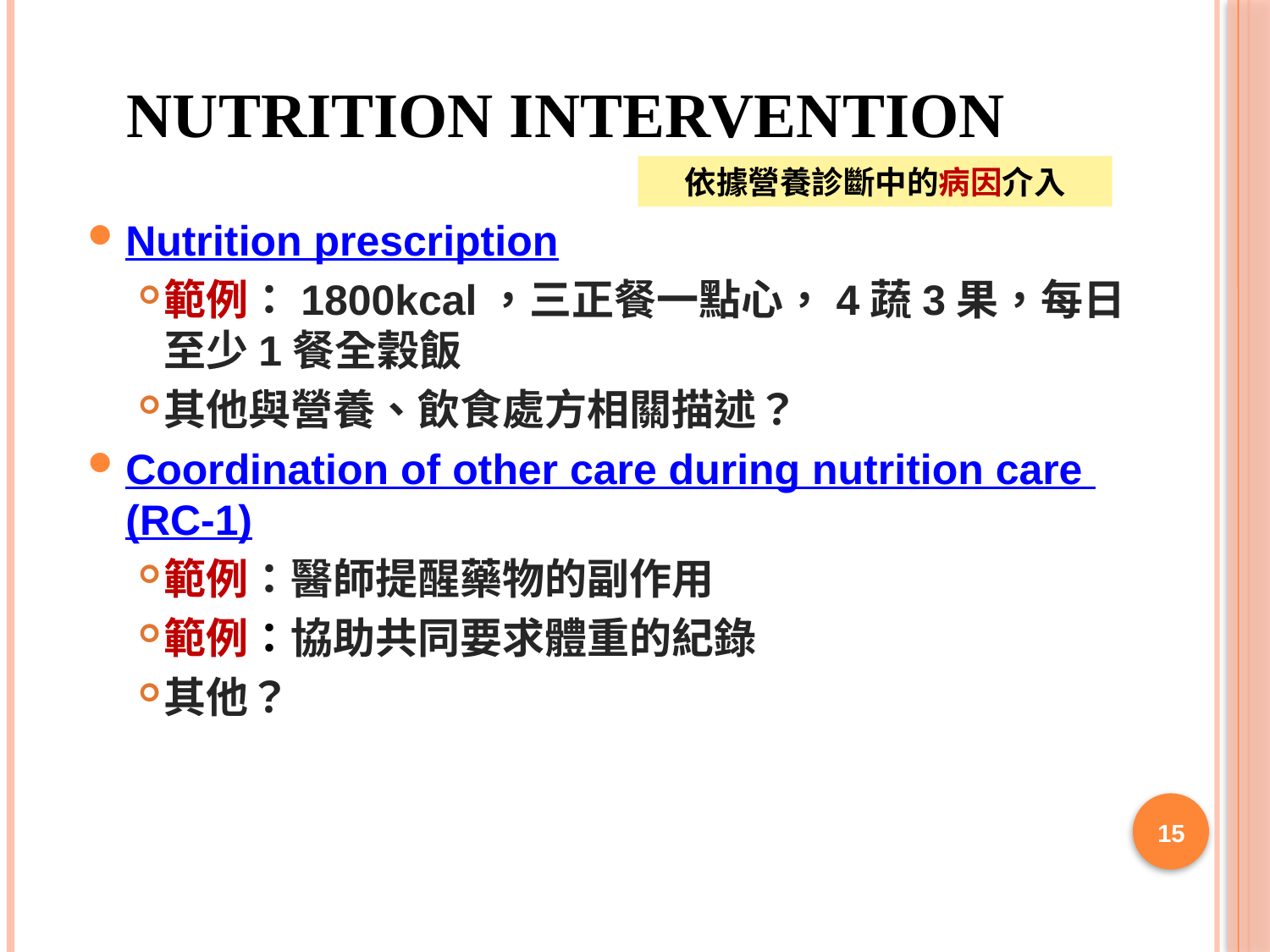

# Nutrition Intervention
依據營養診斷中的病因介入
Nutrition prescription
範例：1800kcal，三正餐一點心，4蔬3果，每日至少1餐全穀飯
其他與營養、飲食處方相關描述？
Coordination of other care during nutrition care  (RC-1)
範例：醫師提醒藥物的副作用
範例：協助共同要求體重的紀錄
其他？

15